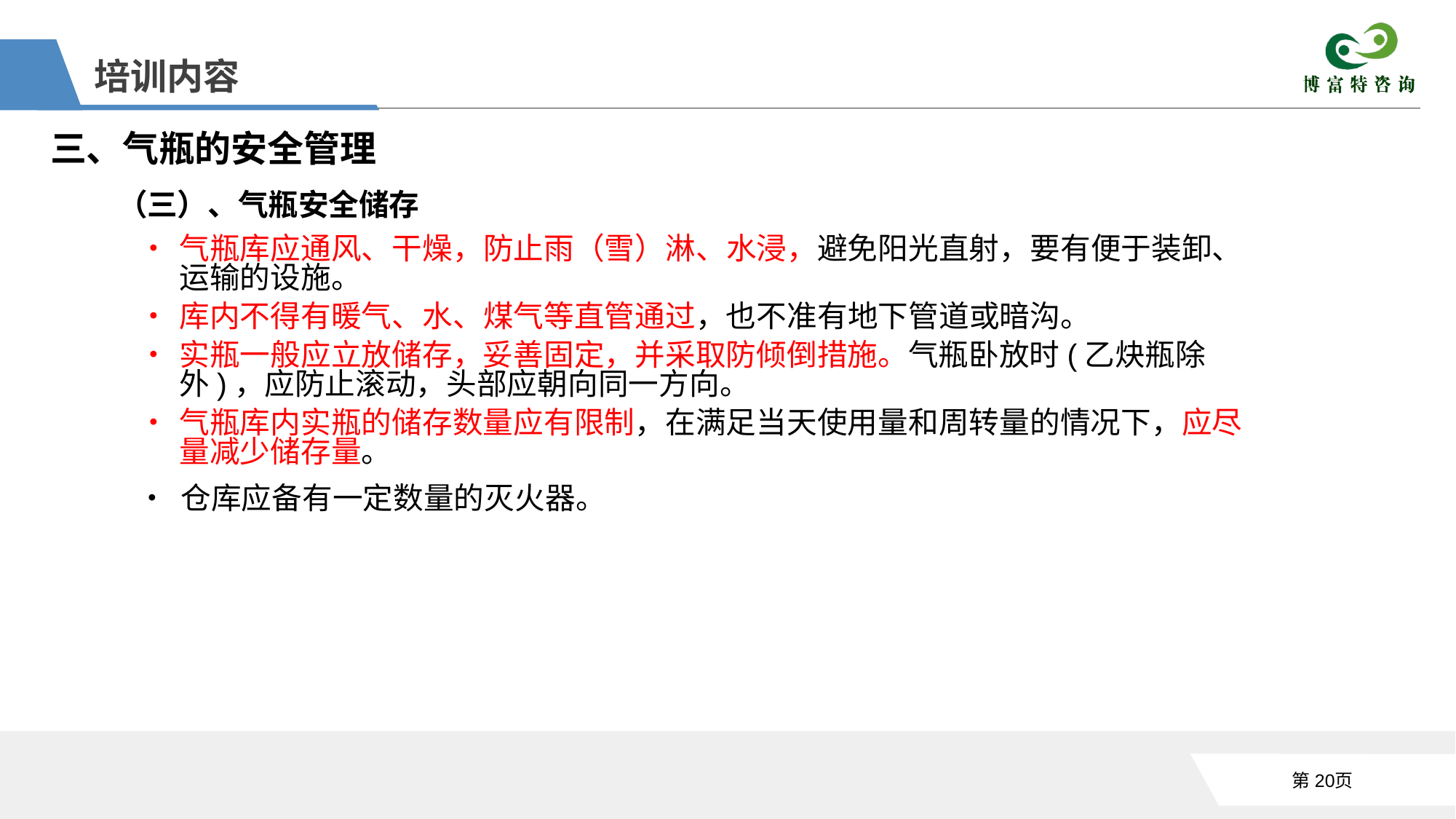

培训内容
三、气瓶的安全管理
（三）、气瓶安全储存
•	气瓶库应通风、干燥，防止雨（雪）淋、水浸，避免阳光直射，要有便于装卸、运输的设施。
•	库内不得有暖气、水、煤气等直管通过，也不准有地下管道或暗沟。
•	实瓶一般应立放储存，妥善固定，并采取防倾倒措施。气瓶卧放时(乙炔瓶除外)，应防止滚动，头部应朝向同一方向。
•	气瓶库内实瓶的储存数量应有限制，在满足当天使用量和周转量的情况下，应尽量减少储存量。
•	仓库应备有一定数量的灭火器。